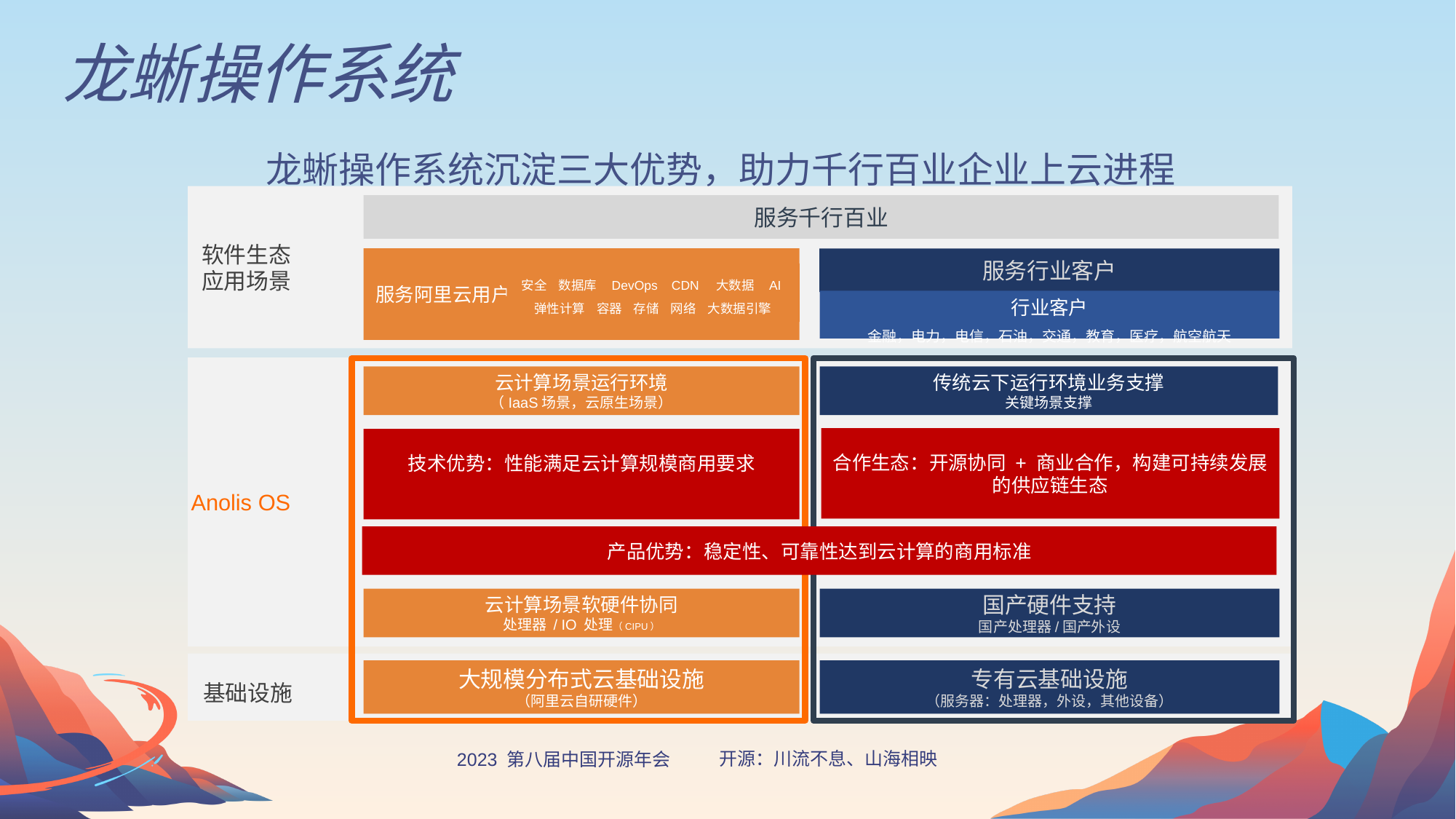

龙蜥操作系统
龙蜥操作系统沉淀三大优势，助力千行百业企业上云进程
 软件生态
 应用场景
服务千行百业
 服务阿里云用户
服务行业客户
安全    数据库    DevOps    CDN    大数据    AI
弹性计算    容器    存储    网络    大数据引擎
行业客户
金融，电力，电信，石油，交通，教育，医疗，航空航天
Anolis OS

云计算场景运行环境
（IaaS场景，云原生场景）
传统云下运行环境业务支撑
关键场景支撑
合作生态：开源协同 + 商业合作，构建可持续发展的供应链生态
技术优势：性能满足云计算规模商用要求

产品优势：稳定性、可靠性达到云计算的商用标准
云计算场景软硬件协同
处理器 / IO 处理（CIPU）
国产硬件支持
国产处理器/国产外设

 基础设施
大规模分布式云基础设施
（阿里云自研硬件）
专有云基础设施
（服务器：处理器，外设，其他设备）